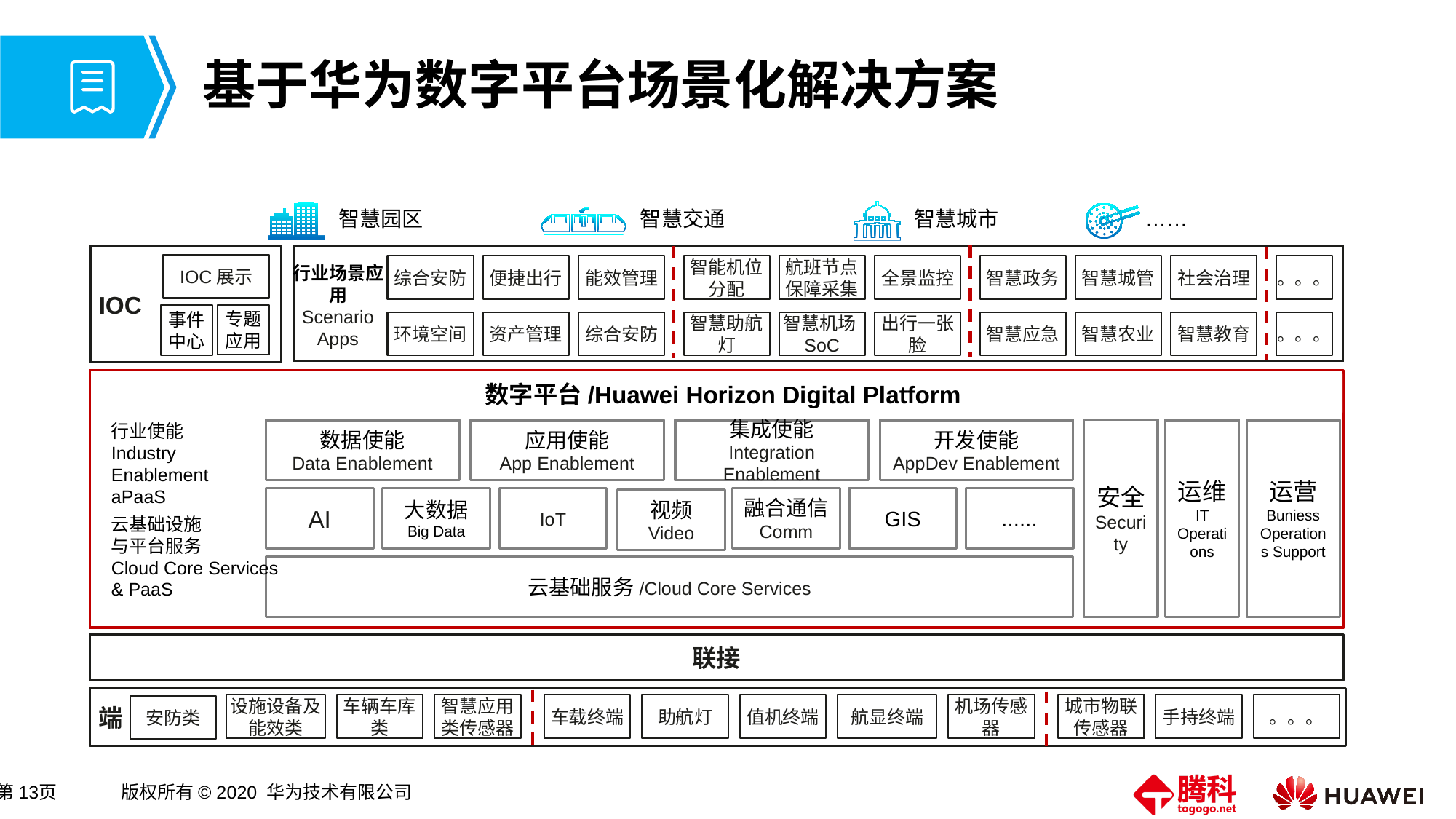

# 基于华为数字平台场景化解决方案

智慧城市

智慧园区

……

智慧交通

IOC
IOC展示
综合安防
便捷出行
能效管理
智能机位分配
航班节点保障采集
全景监控
智慧政务
智慧城管
社会治理
。。。
行业场景应用
Scenario Apps
专题
应用
事件中心
环境空间
资产管理
综合安防
智慧助航灯
智慧机场SoC
出行一张脸
智慧应急
智慧农业
智慧教育
。。。

数字平台/Huawei Horizon Digital Platform
行业使能
Industry Enablement
aPaaS
安全
Security
数据使能
Data Enablement
应用使能
App Enablement
集成使能
Integration Enablement
开发使能
AppDev Enablement
运维
IT Operations
运营
Buniess Operations Support
AI
大数据
Big Data
IoT
融合通信
Comm
GIS
......
视频
Video
云基础设施
与平台服务
Cloud Core Services & PaaS
云基础服务/Cloud Core Services
联接
端
设施设备及能效类
车辆车库类
智慧应用类传感器
车载终端
助航灯
值机终端
航显终端
机场传感器
城市物联传感器
手持终端
。。。
安防类